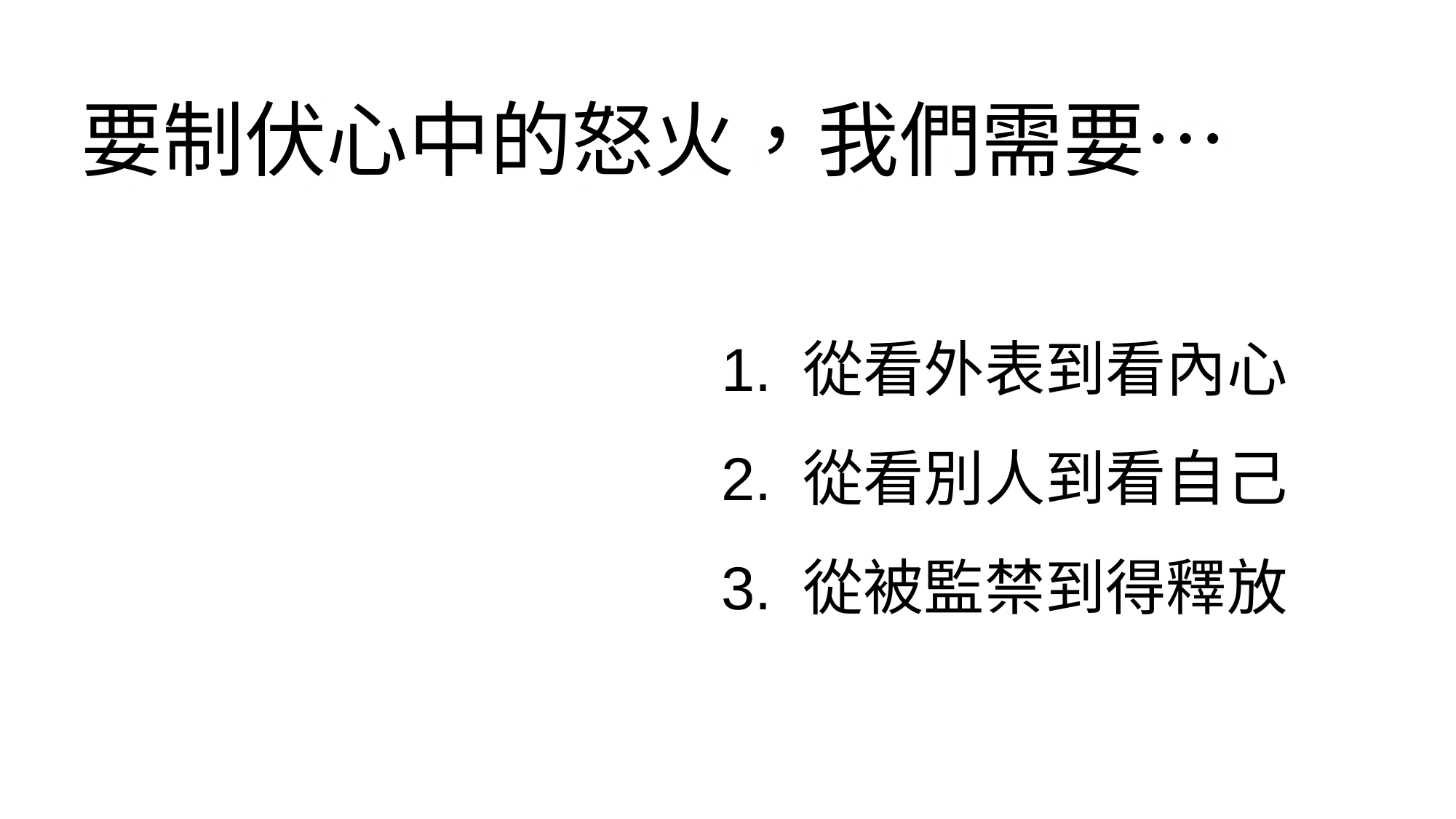

要制伏心中的怒火，我們需要…
從看外表到看內心
從看別人到看自己
從被監禁到得釋放